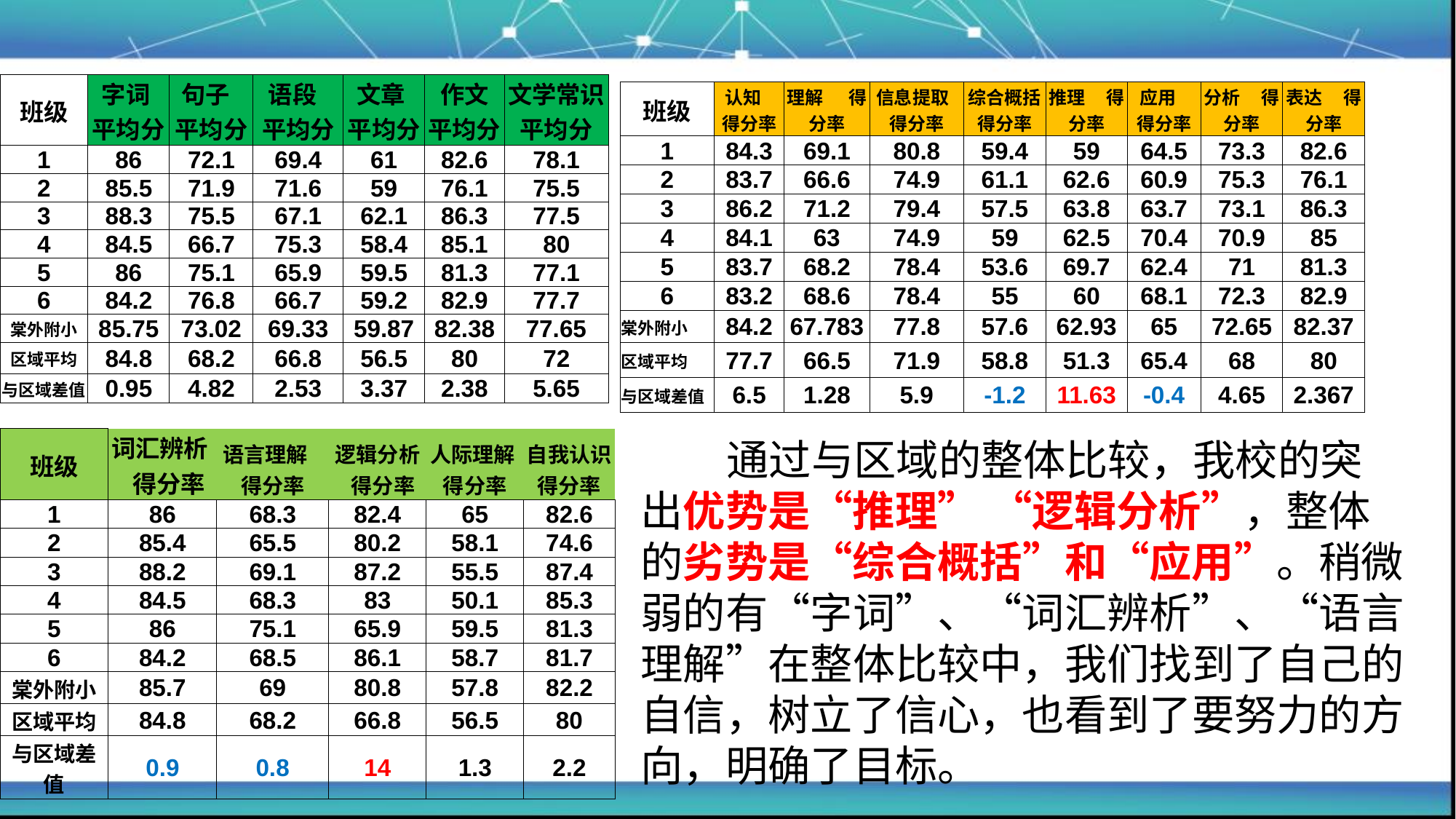

| 班级 | 字词 平均分 | 句子 平均分 | 语段 平均分 | 文章 平均分 | 作文 平均分 | 文学常识 平均分 |
| --- | --- | --- | --- | --- | --- | --- |
| 1 | 86 | 72.1 | 69.4 | 61 | 82.6 | 78.1 |
| 2 | 85.5 | 71.9 | 71.6 | 59 | 76.1 | 75.5 |
| 3 | 88.3 | 75.5 | 67.1 | 62.1 | 86.3 | 77.5 |
| 4 | 84.5 | 66.7 | 75.3 | 58.4 | 85.1 | 80 |
| 5 | 86 | 75.1 | 65.9 | 59.5 | 81.3 | 77.1 |
| 6 | 84.2 | 76.8 | 66.7 | 59.2 | 82.9 | 77.7 |
| 棠外附小 | 85.75 | 73.02 | 69.33 | 59.87 | 82.38 | 77.65 |
| 区域平均 | 84.8 | 68.2 | 66.8 | 56.5 | 80 | 72 |
| 与区域差值 | 0.95 | 4.82 | 2.53 | 3.37 | 2.38 | 5.65 |
| 班级 | 认知 得分率 | 理解 得分率 | 信息提取 得分率 | 综合概括 得分率 | 推理 得分率 | 应用 得分率 | 分析 得分率 | 表达 得分率 |
| --- | --- | --- | --- | --- | --- | --- | --- | --- |
| 1 | 84.3 | 69.1 | 80.8 | 59.4 | 59 | 64.5 | 73.3 | 82.6 |
| 2 | 83.7 | 66.6 | 74.9 | 61.1 | 62.6 | 60.9 | 75.3 | 76.1 |
| 3 | 86.2 | 71.2 | 79.4 | 57.5 | 63.8 | 63.7 | 73.1 | 86.3 |
| 4 | 84.1 | 63 | 74.9 | 59 | 62.5 | 70.4 | 70.9 | 85 |
| 5 | 83.7 | 68.2 | 78.4 | 53.6 | 69.7 | 62.4 | 71 | 81.3 |
| 6 | 83.2 | 68.6 | 78.4 | 55 | 60 | 68.1 | 72.3 | 82.9 |
| 棠外附小 | 84.2 | 67.783 | 77.8 | 57.6 | 62.93 | 65 | 72.65 | 82.37 |
| 区域平均 | 77.7 | 66.5 | 71.9 | 58.8 | 51.3 | 65.4 | 68 | 80 |
| 与区域差值 | 6.5 | 1.28 | 5.9 | -1.2 | 11.63 | -0.4 | 4.65 | 2.367 |
        通过与区域的整体比较，我校的突出优势是“推理” “逻辑分析”，整体的劣势是“综合概括”和“应用”。稍微弱的有“字词”、“词汇辨析”、“语言理解”在整体比较中，我们找到了自己的自信，树立了信心，也看到了要努力的方向，明确了目标。
| 班级 | 词汇辨析 得分率 | 语言理解 得分率 | 逻辑分析 得分率 | 人际理解 得分率 | 自我认识 得分率 |
| --- | --- | --- | --- | --- | --- |
| 1 | 86 | 68.3 | 82.4 | 65 | 82.6 |
| 2 | 85.4 | 65.5 | 80.2 | 58.1 | 74.6 |
| 3 | 88.2 | 69.1 | 87.2 | 55.5 | 87.4 |
| 4 | 84.5 | 68.3 | 83 | 50.1 | 85.3 |
| 5 | 86 | 75.1 | 65.9 | 59.5 | 81.3 |
| 6 | 84.2 | 68.5 | 86.1 | 58.7 | 81.7 |
| 棠外附小 | 85.7 | 69 | 80.8 | 57.8 | 82.2 |
| 区域平均 | 84.8 | 68.2 | 66.8 | 56.5 | 80 |
| 与区域差值 | 0.9 | 0.8 | 14 | 1.3 | 2.2 |